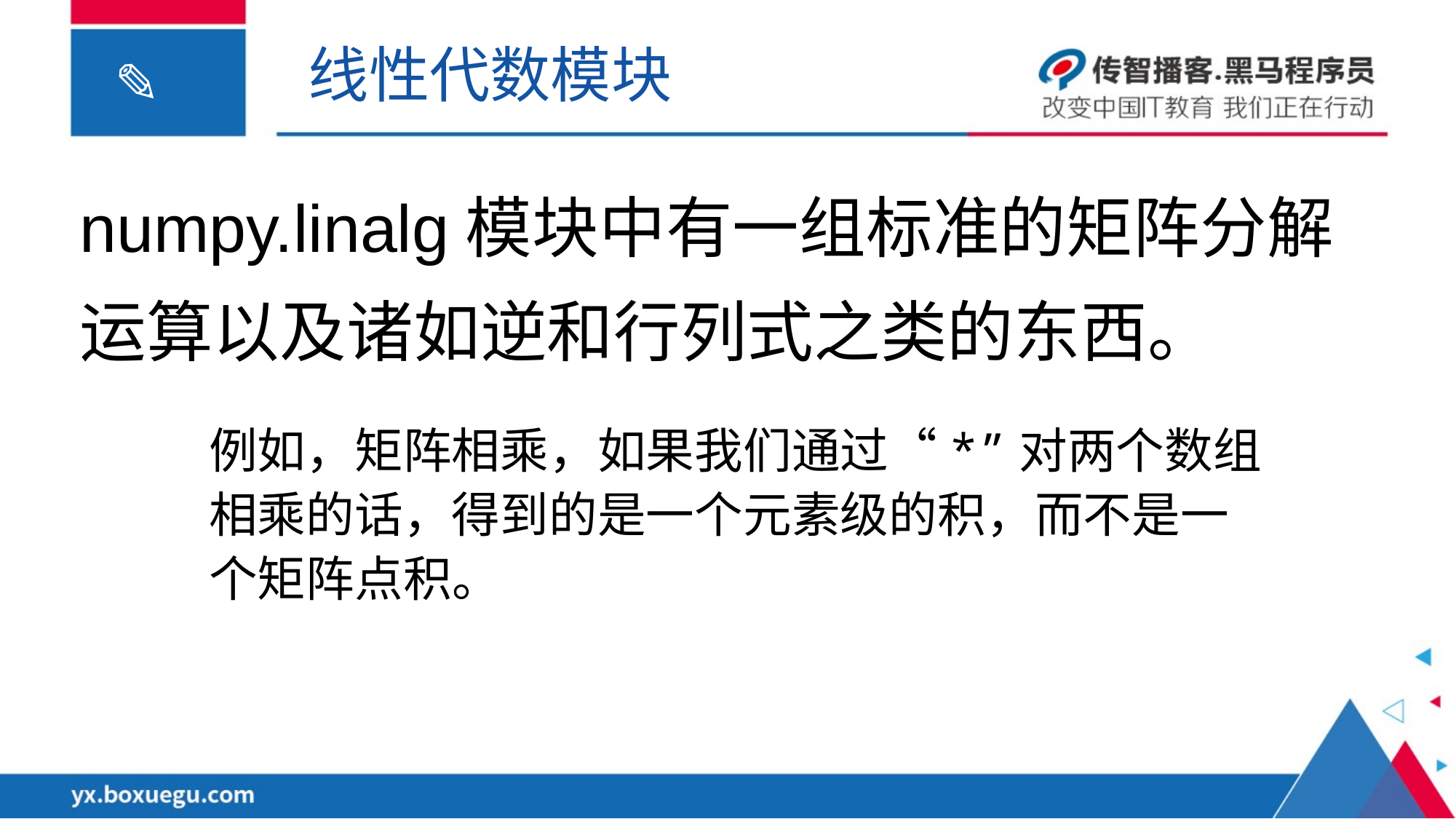

线性代数模块
numpy.linalg模块中有一组标准的矩阵分解运算以及诸如逆和行列式之类的东西。
例如，矩阵相乘，如果我们通过“*”对两个数组相乘的话，得到的是一个元素级的积，而不是一个矩阵点积。